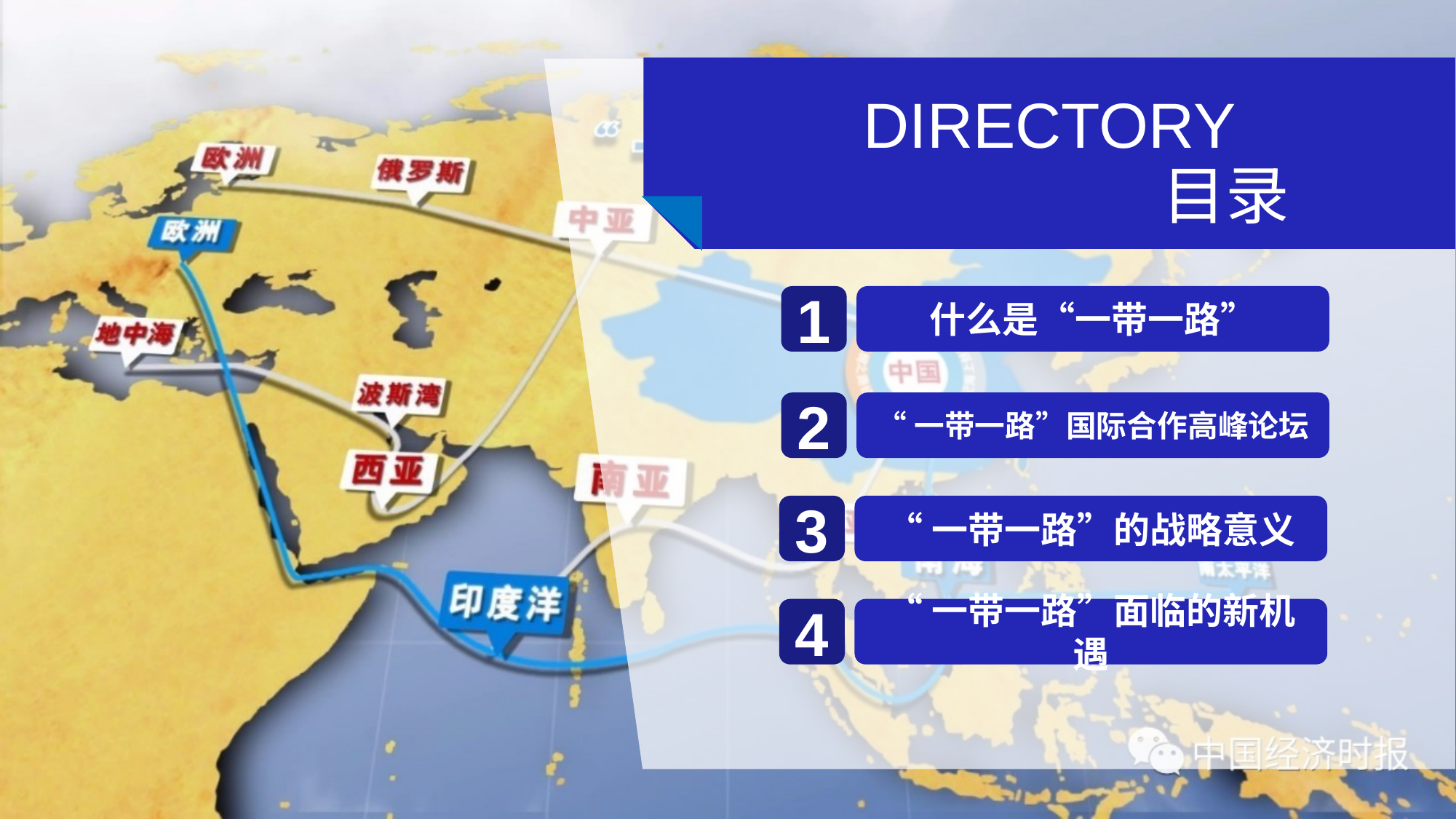

DIRECTORY
目录
1
什么是“一带一路”
2
“一带一路”国际合作高峰论坛
3
“一带一路”的战略意义
4
“一带一路”面临的新机遇